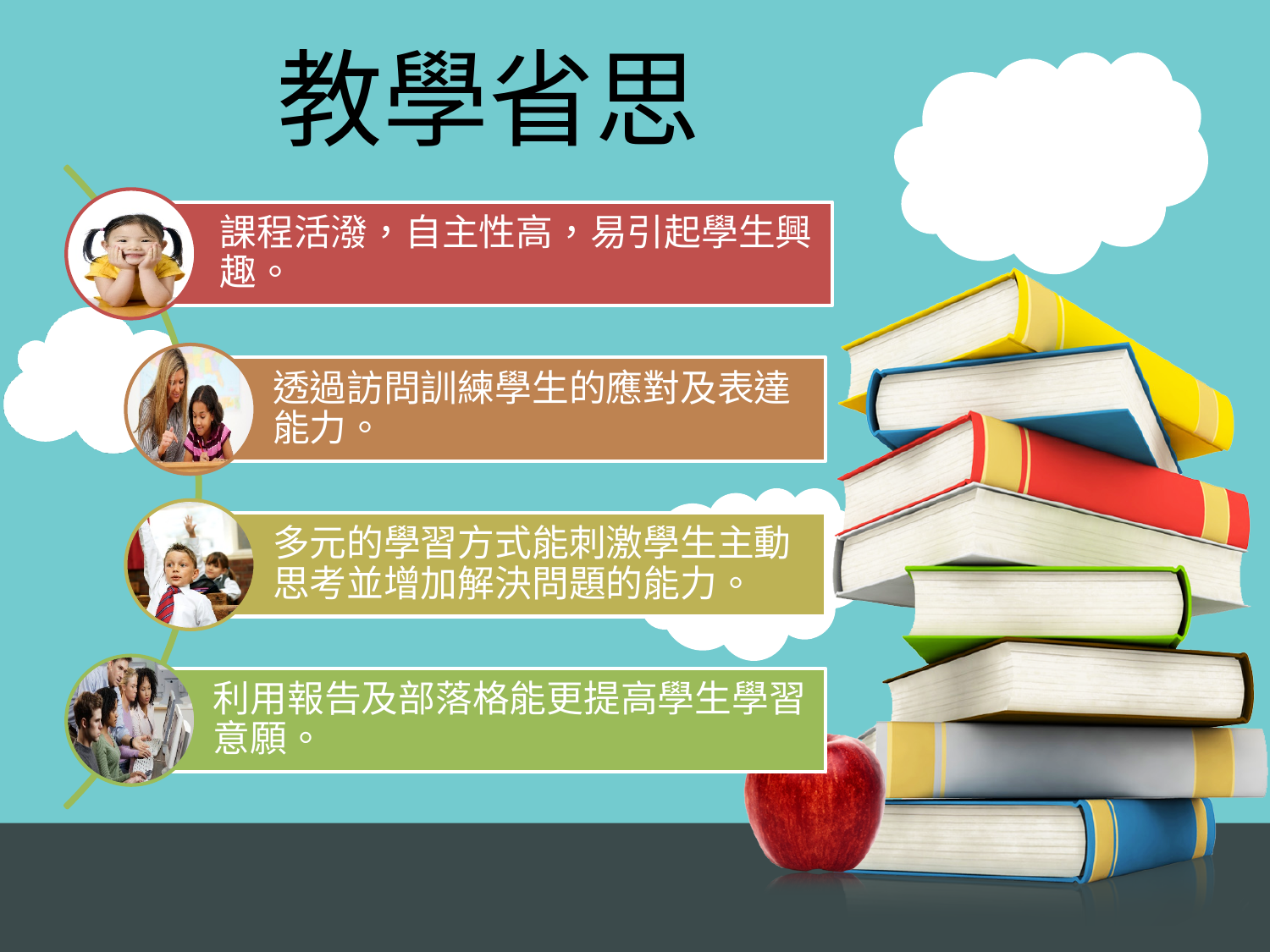

教學省思
課程活潑，自主性高，易引起學生興趣。
透過訪問訓練學生的應對及表達能力。
多元的學習方式能刺激學生主動思考並增加解決問題的能力。
利用報告及部落格能更提高學生學習意願。